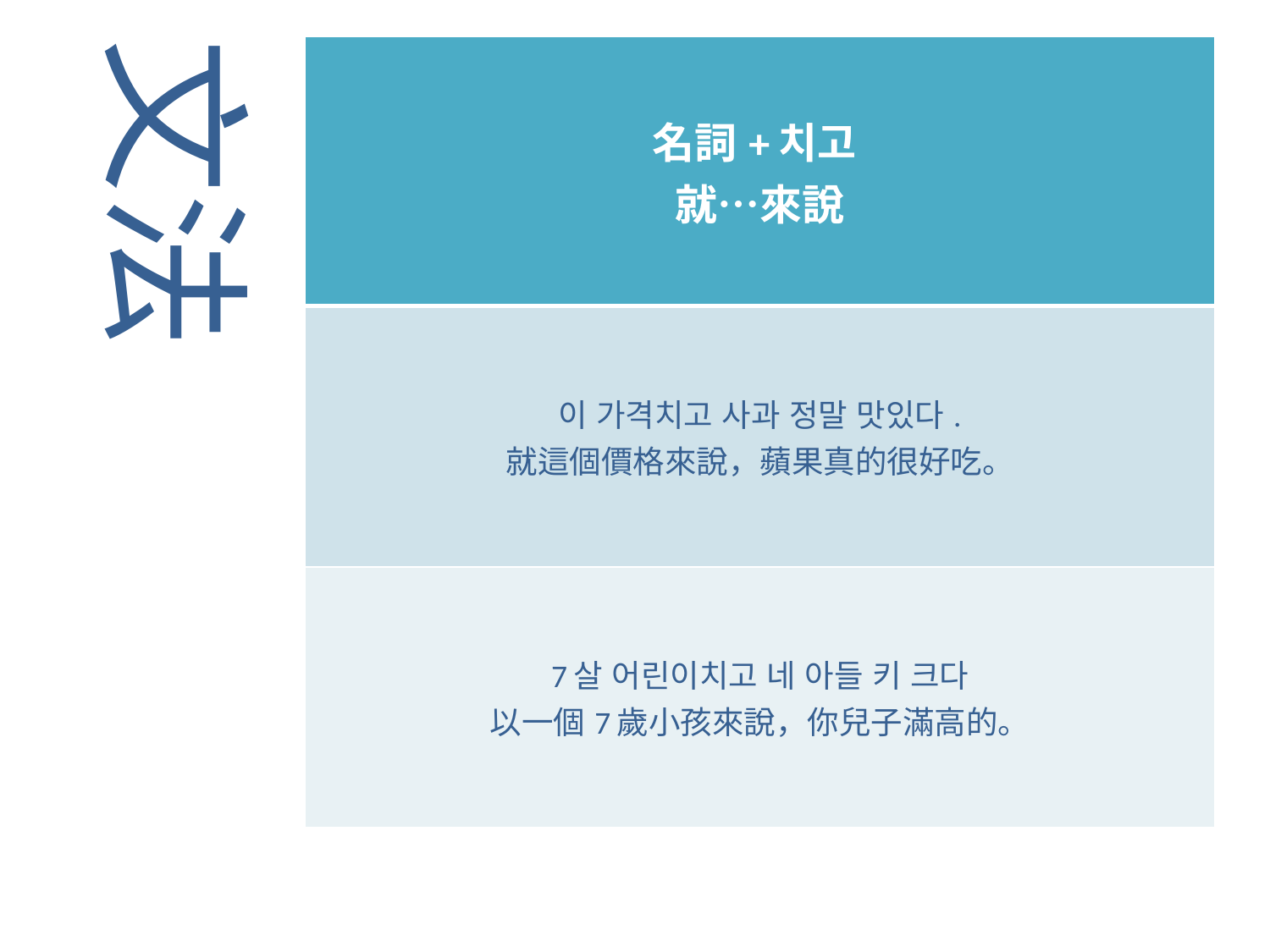

文法
| 名詞+치고  就…來說 |
| --- |
| 이 가격치고 사과 정말 맛있다. 就這個價格來說，蘋果真的很好吃。 |
| 7살 어린이치고 네 아들 키 크다 以一個7歲小孩來說，你兒子滿高的。 |